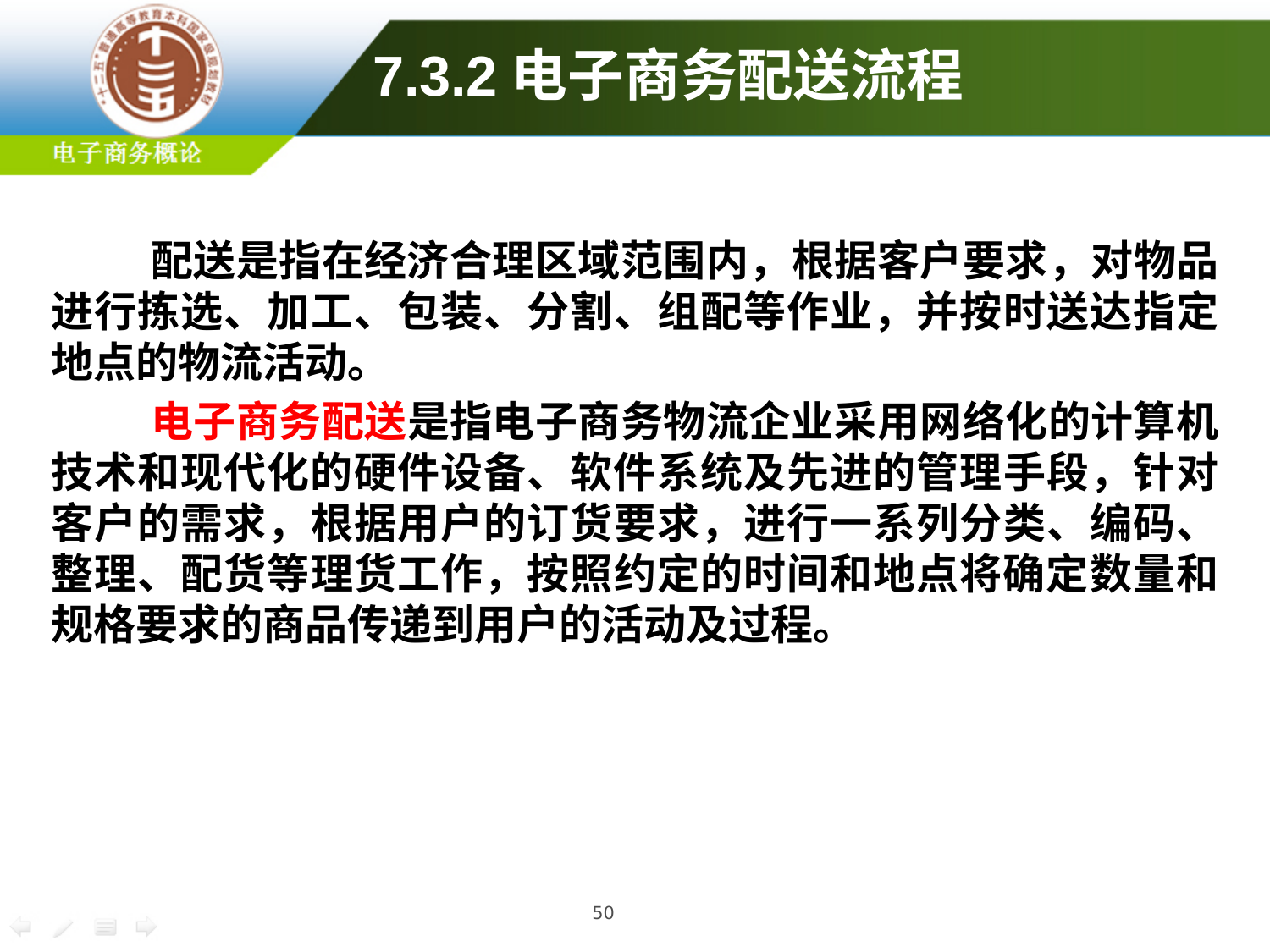

# 7.3.2电子商务配送流程
配送是指在经济合理区域范围内，根据客户要求，对物品进行拣选、加工、包装、分割、组配等作业，并按时送达指定地点的物流活动。
电子商务配送是指电子商务物流企业采用网络化的计算机技术和现代化的硬件设备、软件系统及先进的管理手段，针对客户的需求，根据用户的订货要求，进行一系列分类、编码、整理、配货等理货工作，按照约定的时间和地点将确定数量和规格要求的商品传递到用户的活动及过程。
50